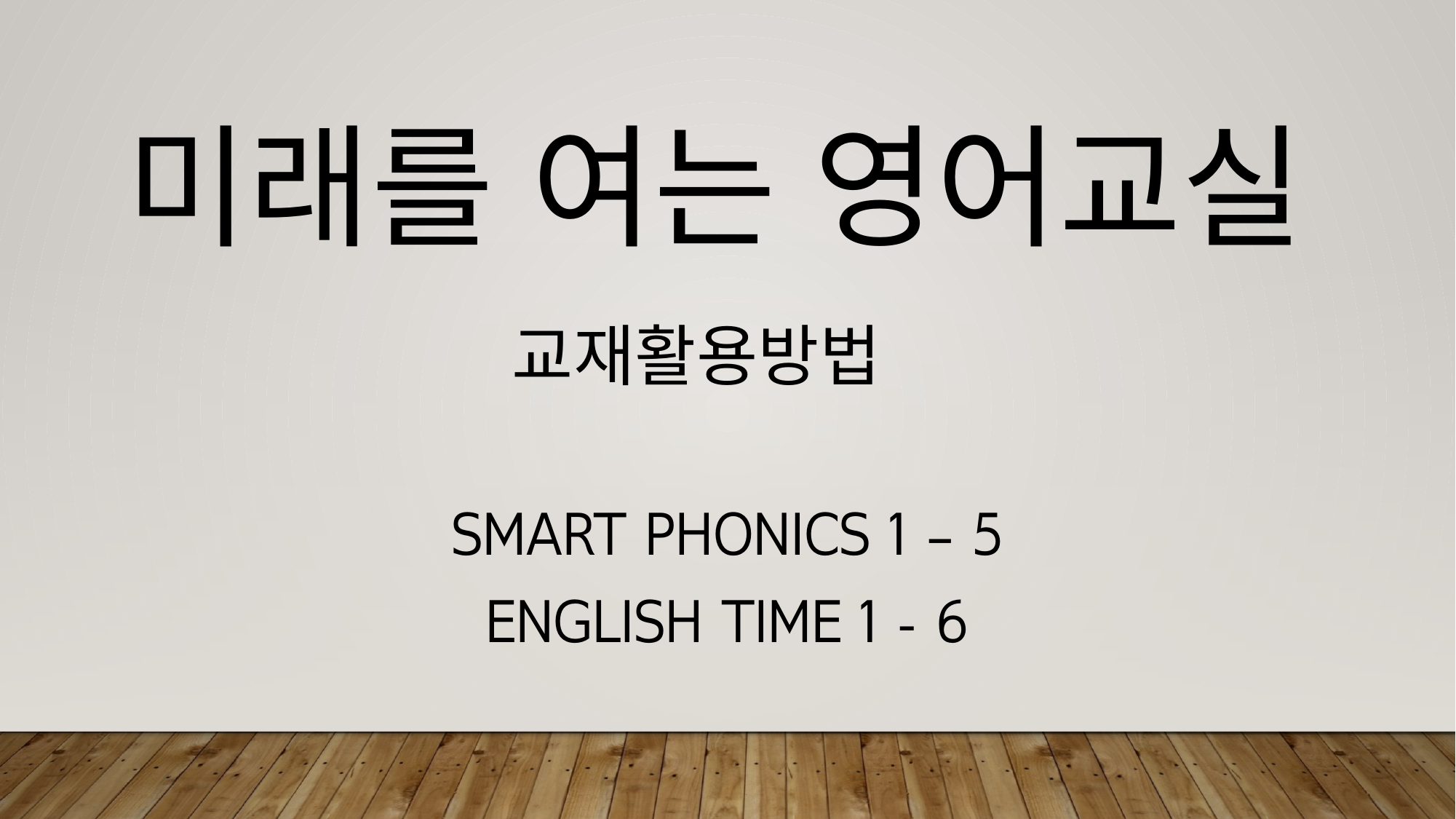

# 미래를 여는 영어교실 교재활용방법
Smart Phonics 1 – 5
English Time 1 - 6